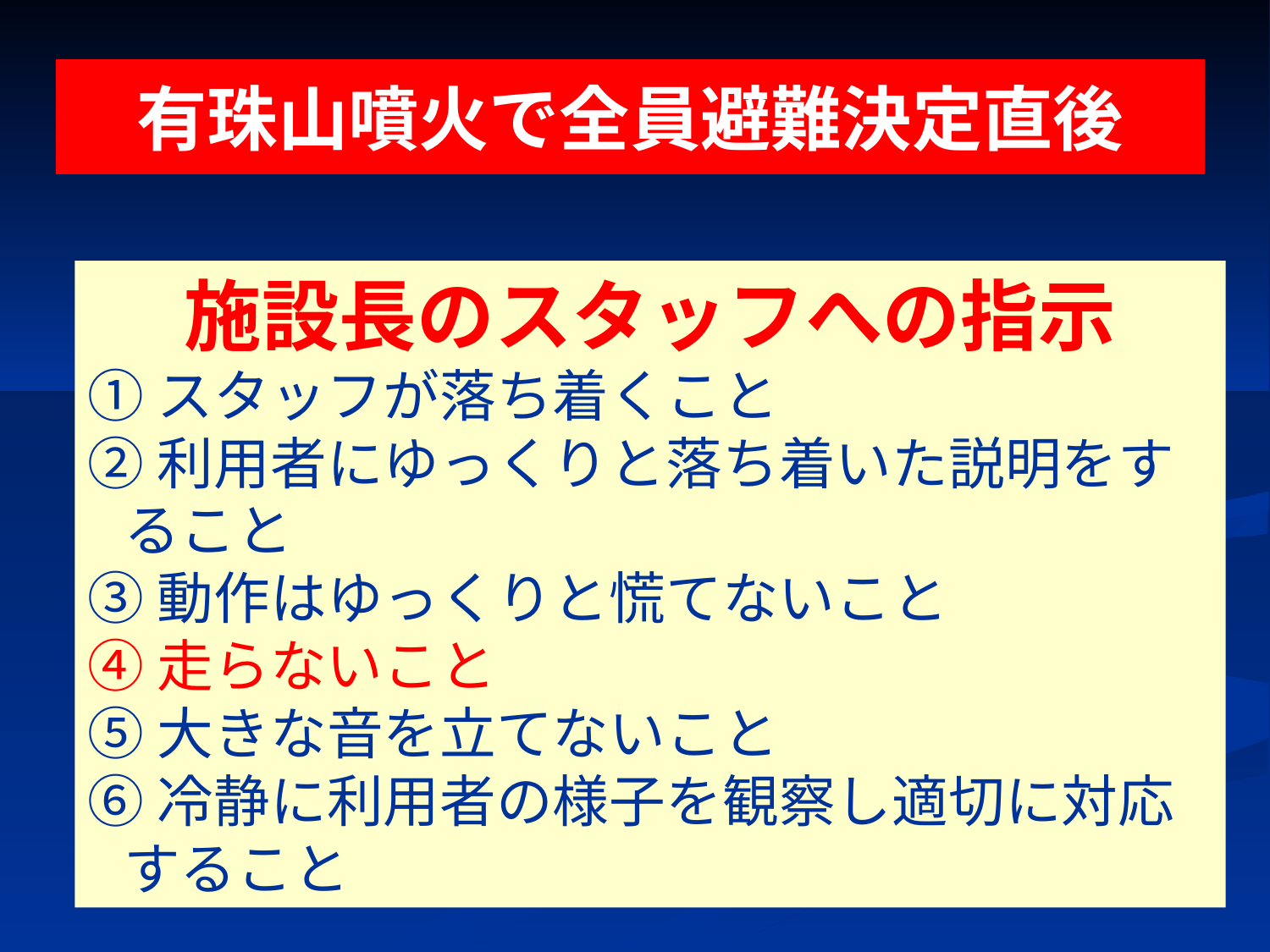

# 有珠山噴火で全員避難決定直後
施設長のスタッフへの指示
①スタッフが落ち着くこと
②利用者にゆっくりと落ち着いた説明をすること
③動作はゆっくりと慌てないこと
④走らないこと
⑤大きな音を立てないこと
⑥冷静に利用者の様子を観察し適切に対応すること